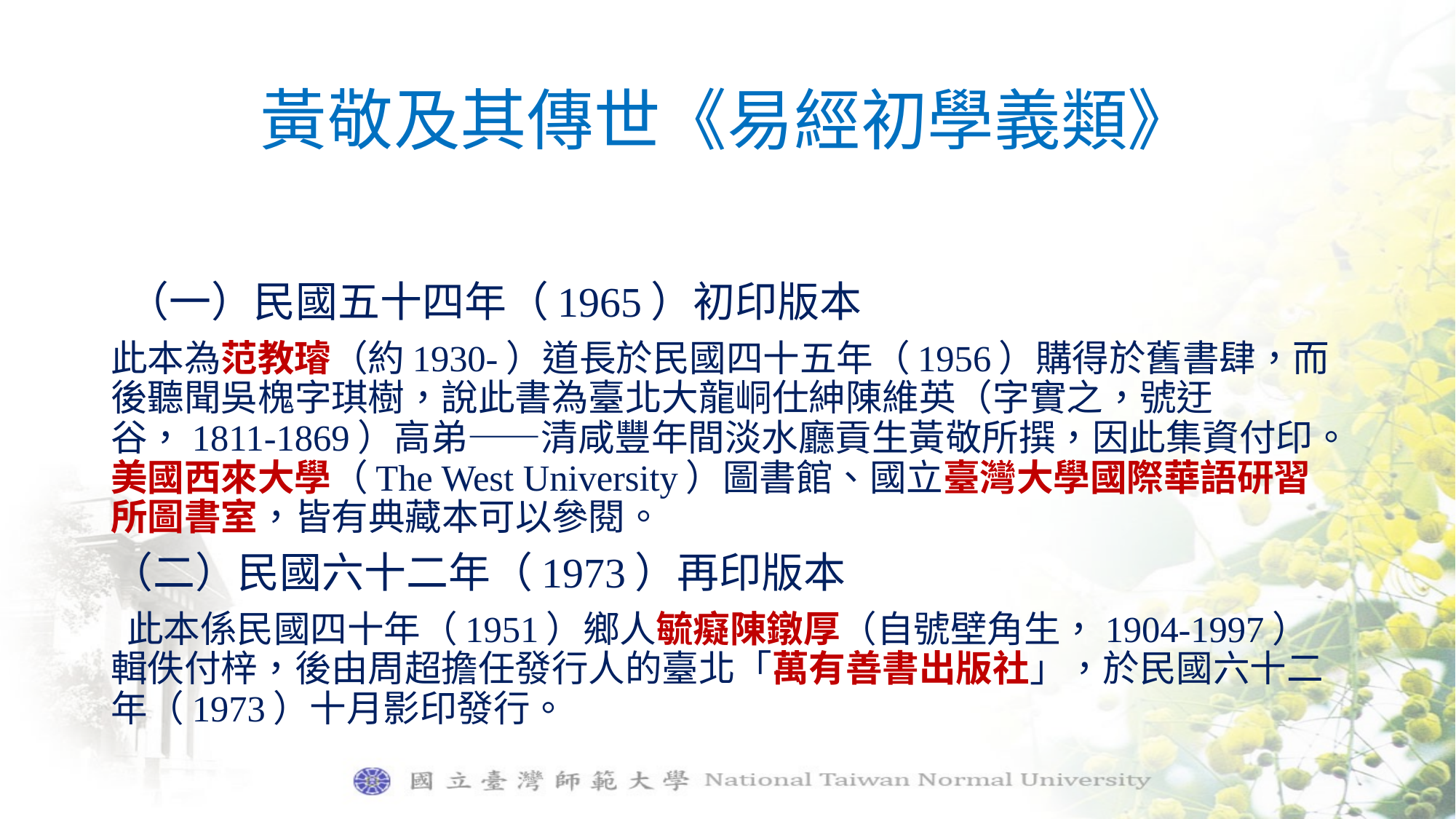

# 黃敬及其傳世《易經初學義類》

 （一）民國五十四年（1965）初印版本
此本為范教璿（約1930-）道長於民國四十五年（1956）購得於舊書肆，而後聽聞吳槐字琪樹，說此書為臺北大龍峒仕紳陳維英（字實之，號迂谷，1811-1869）高弟——清咸豐年間淡水廳貢生黃敬所撰，因此集資付印。美國西來大學（The West University）圖書館、國立臺灣大學國際華語研習所圖書室，皆有典藏本可以參閱。
（二）民國六十二年（1973）再印版本
 此本係民國四十年（1951）鄉人毓癡陳鐓厚（自號壁角生，1904-1997）輯佚付梓，後由周超擔任發行人的臺北「萬有善書出版社」，於民國六十二年（1973）十月影印發行。